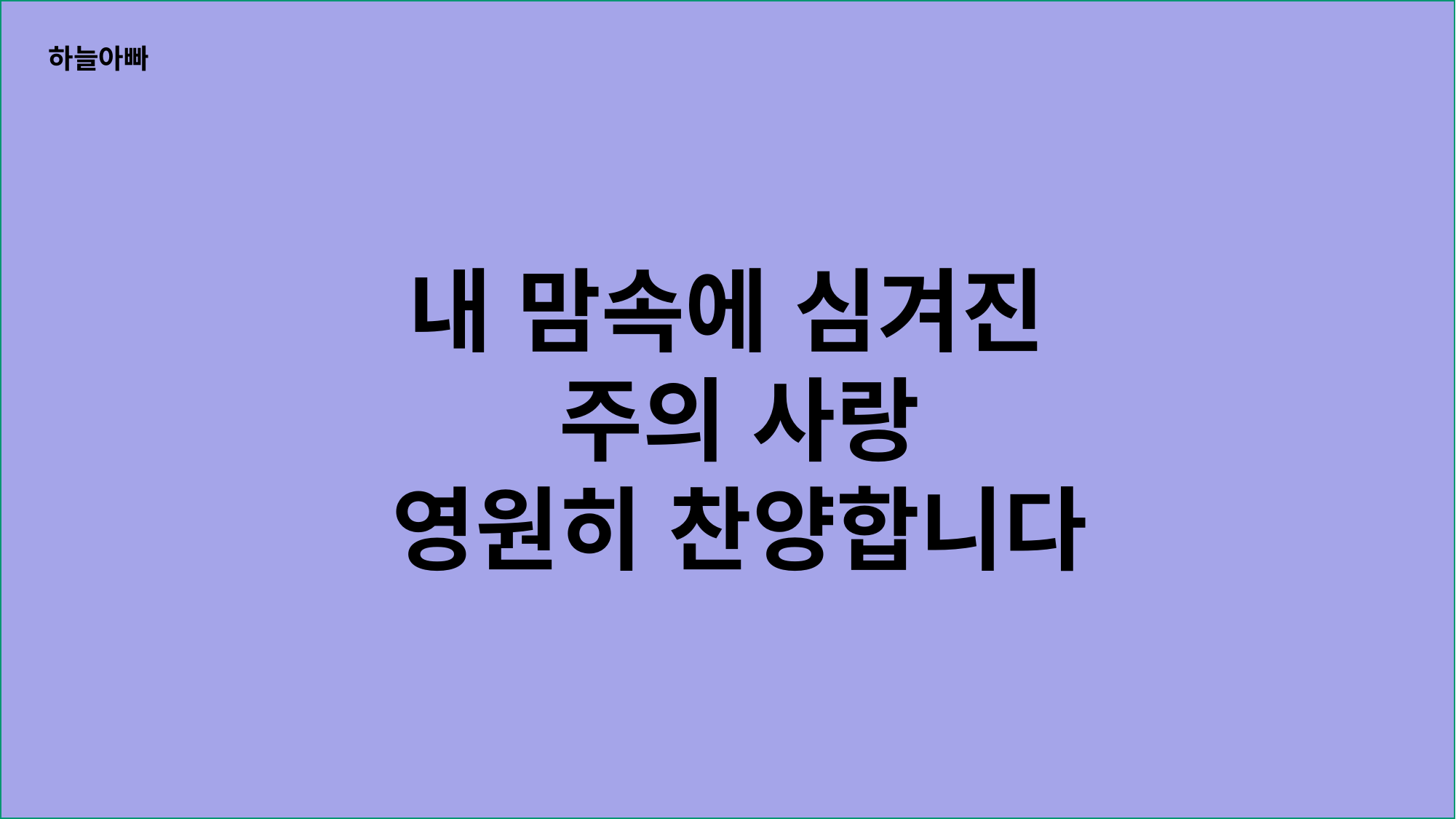

하늘아빠

내 맘속에 심겨진
주의 사랑
영원히 찬양합니다